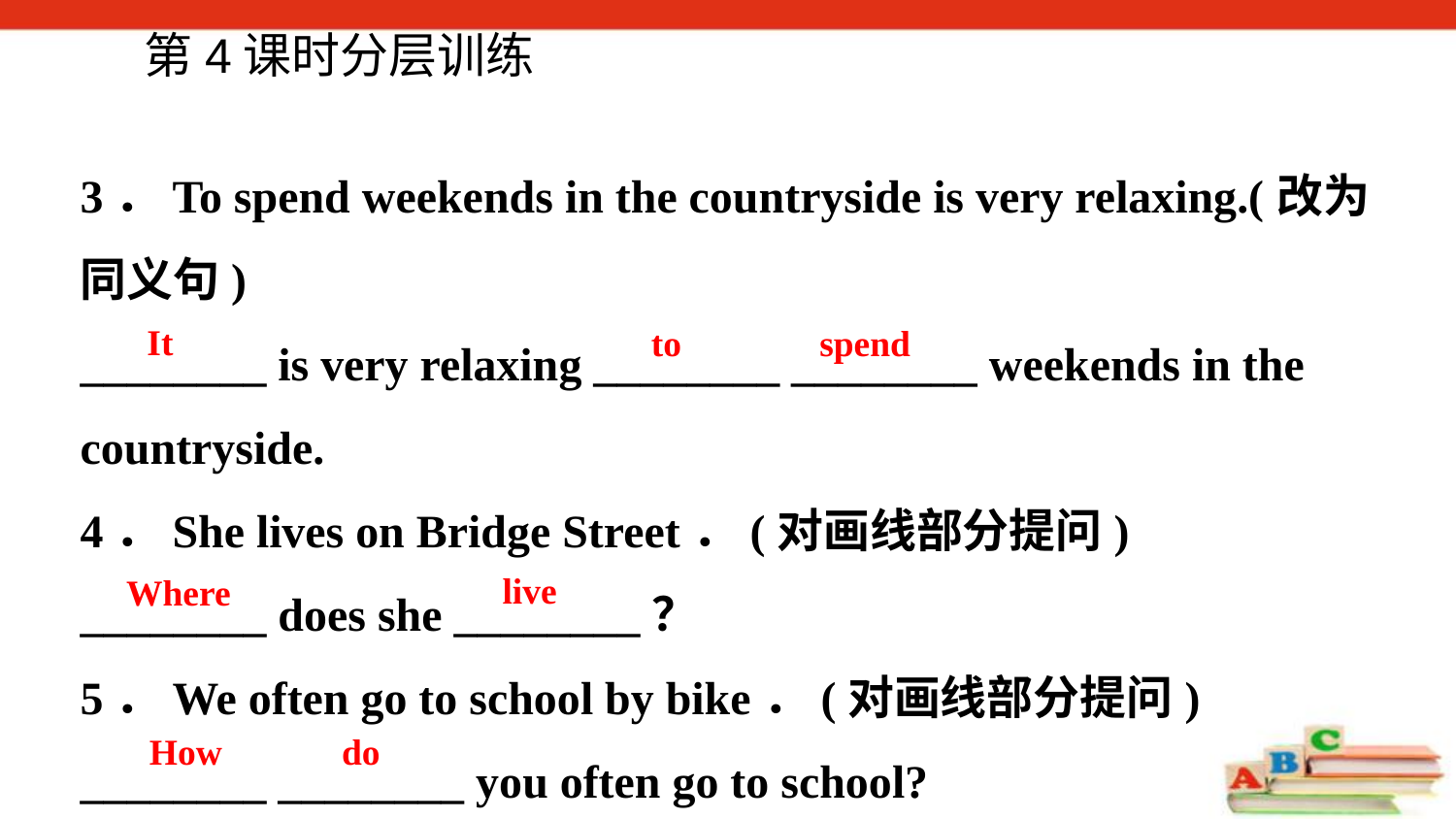

第4课时分层训练
3．To spend weekends in the countryside is very relaxing.(改为同义句)
________ is very relaxing ________ ________ weekends in the countryside.
4．She lives on Bridge Street．(对画线部分提问)
________ does she ________？
5．We often go to school by bike．(对画线部分提问)
________ ________ you often go to school?
It
to               spend
live
Where
How             do